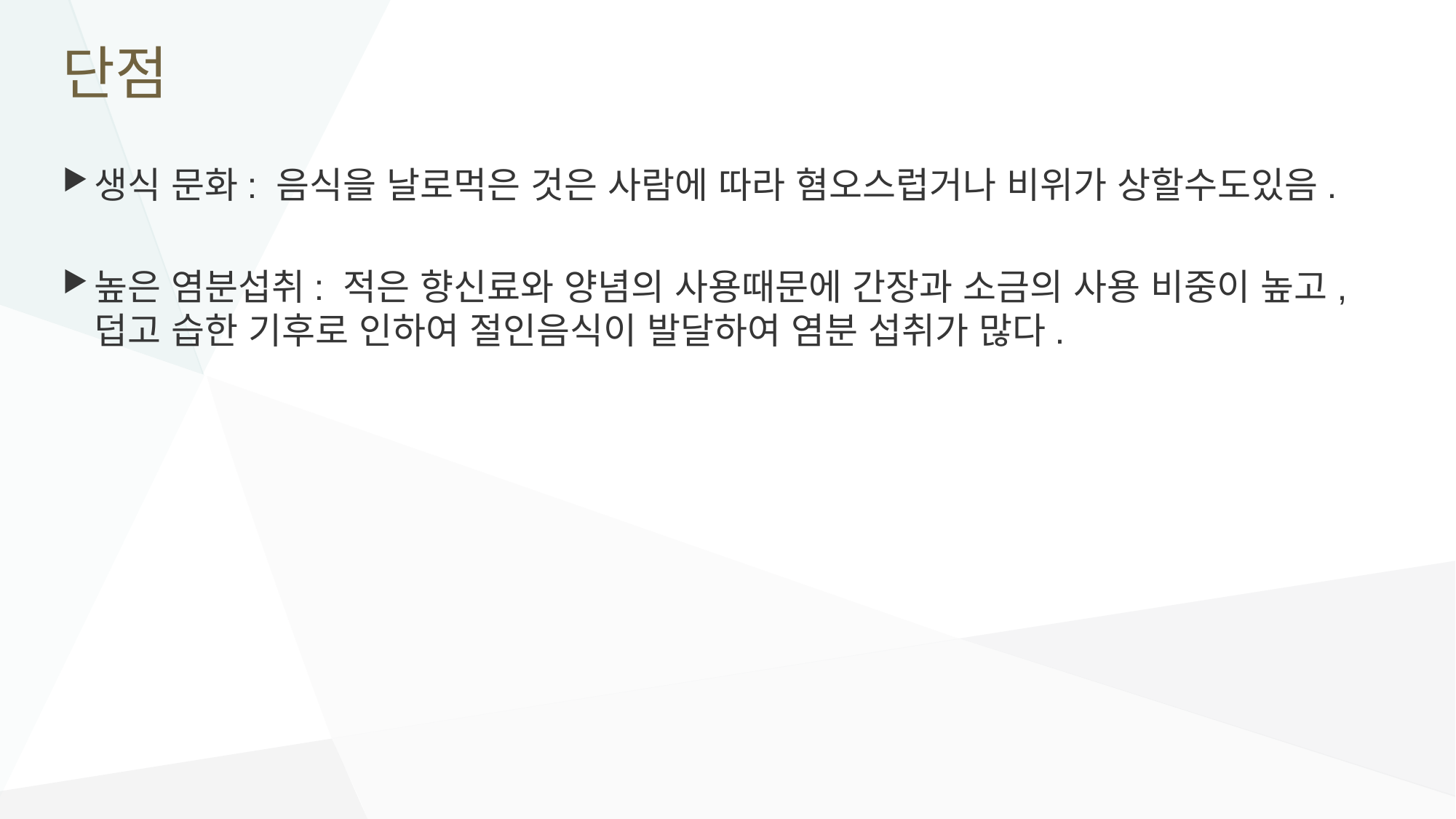

# 단점
생식 문화: 음식을 날로먹은 것은 사람에 따라 혐오스럽거나 비위가 상할수도있음.

높은 염분섭취: 적은 향신료와 양념의 사용때문에 간장과 소금의 사용 비중이 높고, 덥고 습한 기후로 인하여 절인음식이 발달하여 염분 섭취가 많다.